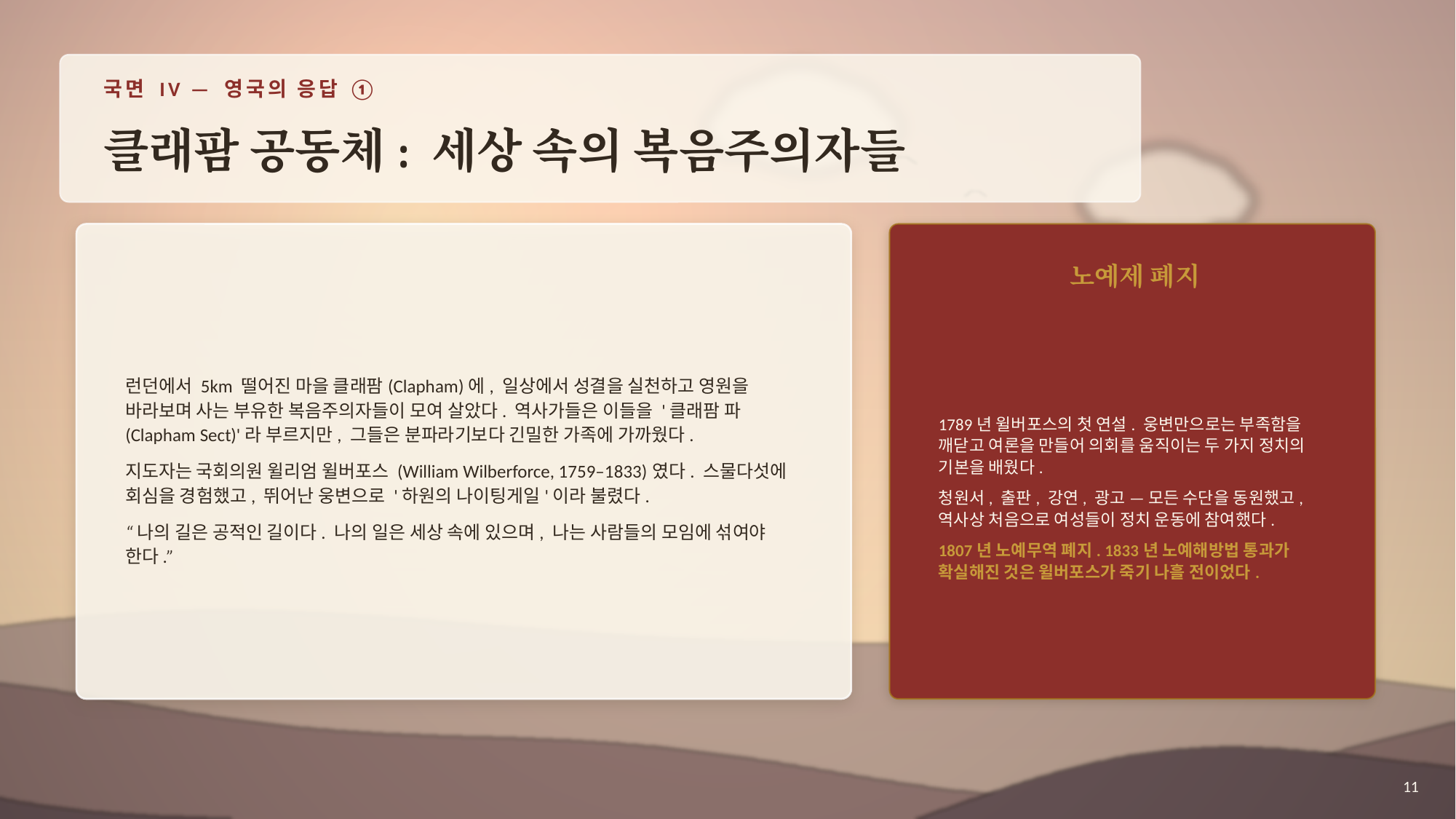

국면 IV — 영국의 응답 ①
클래팜 공동체: 세상 속의 복음주의자들

런던에서 5km 떨어진 마을 클래팜(Clapham)에, 일상에서 성결을 실천하고 영원을 바라보며 사는 부유한 복음주의자들이 모여 살았다. 역사가들은 이들을 '클래팜 파(Clapham Sect)'라 부르지만, 그들은 분파라기보다 긴밀한 가족에 가까웠다.
지도자는 국회의원 윌리엄 윌버포스 (William Wilberforce, 1759–1833)였다. 스물다섯에 회심을 경험했고, 뛰어난 웅변으로 '하원의 나이팅게일'이라 불렸다.
“나의 길은 공적인 길이다. 나의 일은 세상 속에 있으며, 나는 사람들의 모임에 섞여야 한다.”
노예제 폐지
1789년 윌버포스의 첫 연설. 웅변만으로는 부족함을 깨닫고 여론을 만들어 의회를 움직이는 두 가지 정치의 기본을 배웠다.
청원서, 출판, 강연, 광고 — 모든 수단을 동원했고, 역사상 처음으로 여성들이 정치 운동에 참여했다.
1807년 노예무역 폐지. 1833년 노예해방법 통과가 확실해진 것은 윌버포스가 죽기 나흘 전이었다.
11